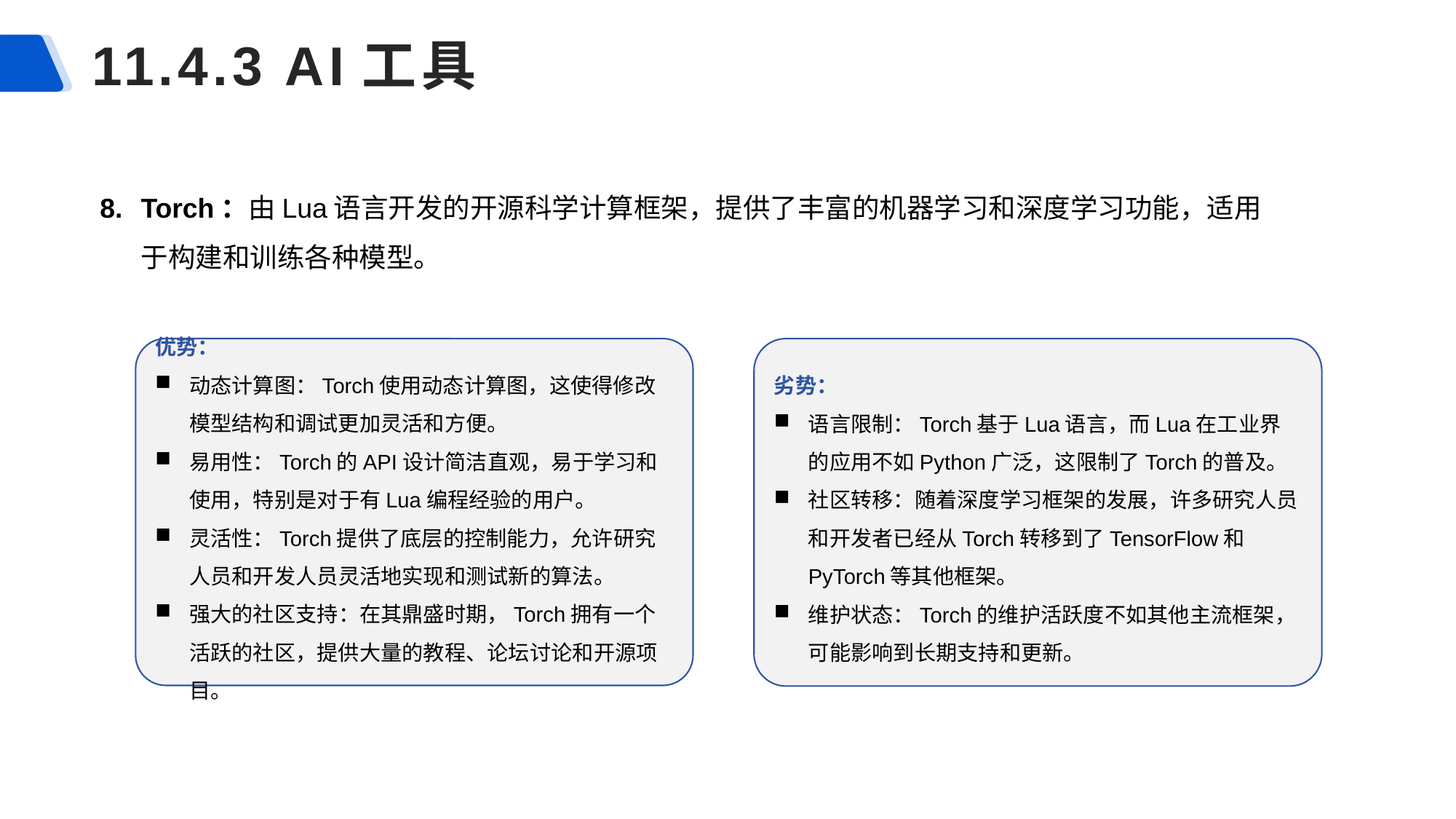

# 11.4.3 AI工具
Torch：由Lua语言开发的开源科学计算框架，提供了丰富的机器学习和深度学习功能，适用于构建和训练各种模型。
优势：
动态计算图：Torch使用动态计算图，这使得修改模型结构和调试更加灵活和方便。
易用性：Torch的API设计简洁直观，易于学习和使用，特别是对于有Lua编程经验的用户。
灵活性：Torch提供了底层的控制能力，允许研究人员和开发人员灵活地实现和测试新的算法。
强大的社区支持：在其鼎盛时期，Torch拥有一个活跃的社区，提供大量的教程、论坛讨论和开源项目。
劣势：
语言限制：Torch基于Lua语言，而Lua在工业界的应用不如Python广泛，这限制了Torch的普及。
社区转移：随着深度学习框架的发展，许多研究人员和开发者已经从Torch转移到了TensorFlow和PyTorch等其他框架。
维护状态：Torch的维护活跃度不如其他主流框架，可能影响到长期支持和更新。